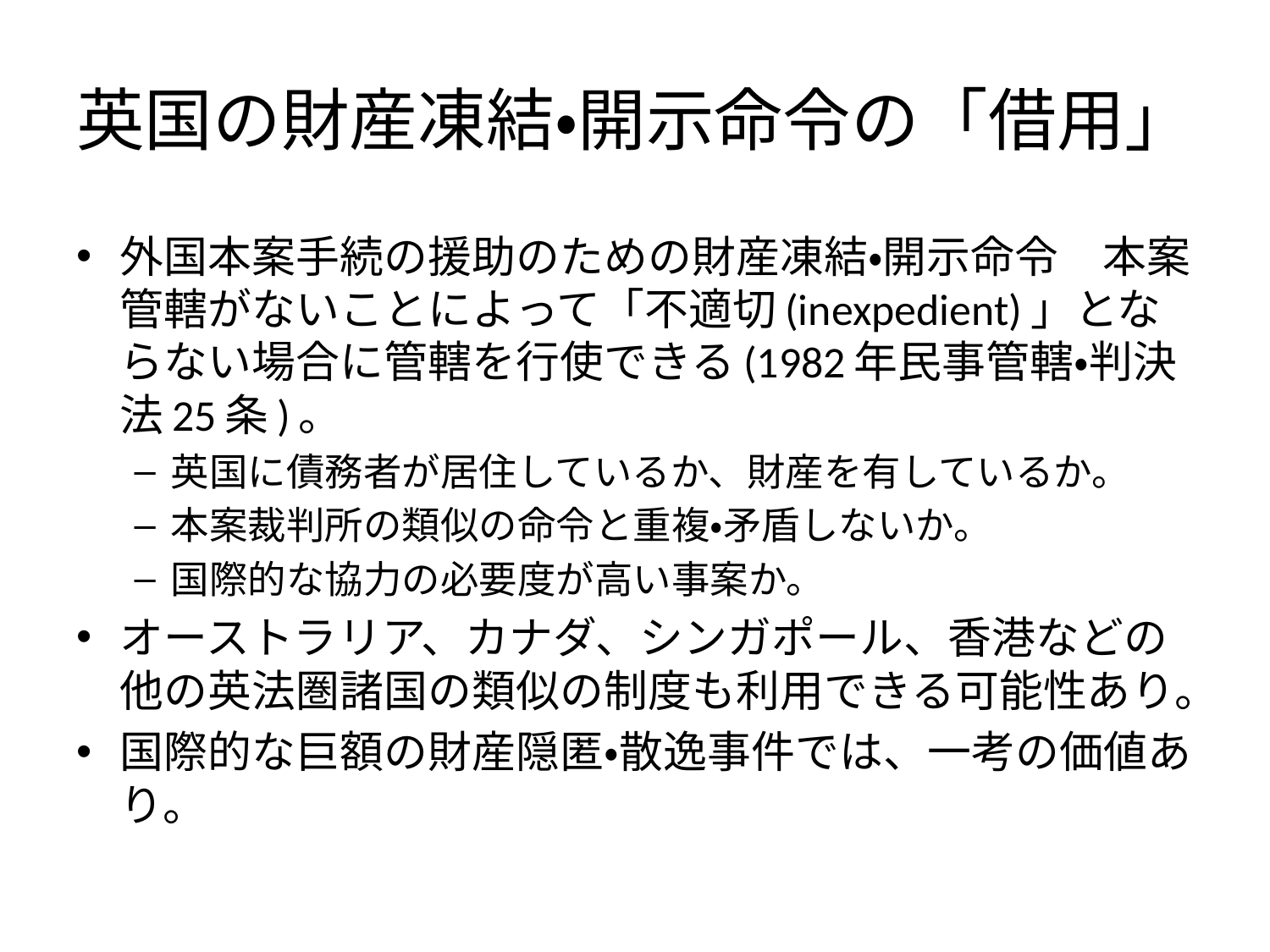

# 英国の財産凍結・開示命令の「借用」
外国本案手続の援助のための財産凍結・開示命令　本案管轄がないことによって「不適切(inexpedient)」とならない場合に管轄を行使できる(1982年民事管轄・判決法25条)。
英国に債務者が居住しているか、財産を有しているか。
本案裁判所の類似の命令と重複・矛盾しないか。
国際的な協力の必要度が高い事案か。
オーストラリア、カナダ、シンガポール、香港などの他の英法圏諸国の類似の制度も利用できる可能性あり。
国際的な巨額の財産隠匿・散逸事件では、一考の価値あり。